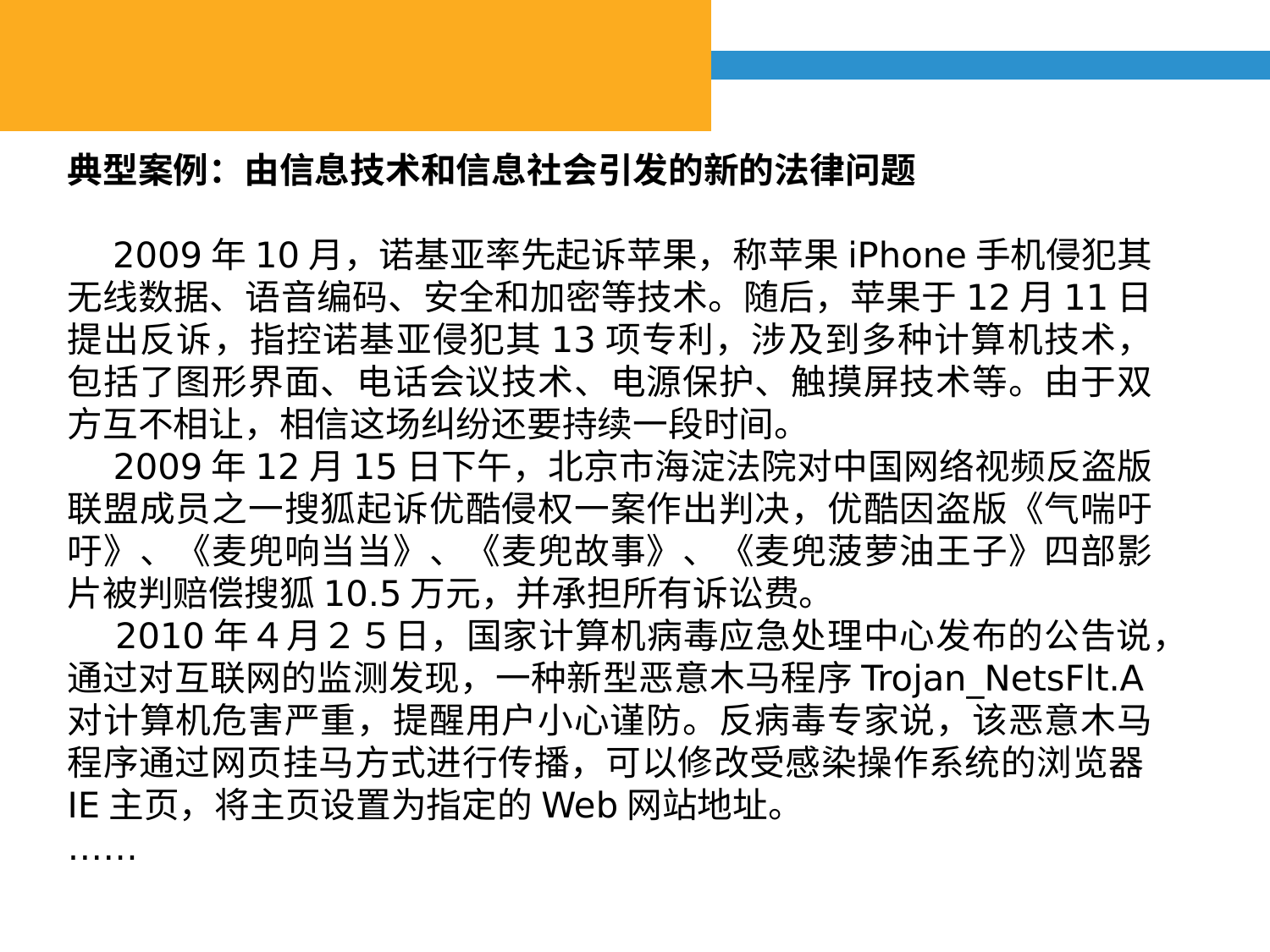

典型案例：由信息技术和信息社会引发的新的法律问题

    2009年10月，诺基亚率先起诉苹果，称苹果iPhone手机侵犯其无线数据、语音编码、安全和加密等技术。随后，苹果于12月11日提出反诉，指控诺基亚侵犯其13项专利，涉及到多种计算机技术，包括了图形界面、电话会议技术、电源保护、触摸屏技术等。由于双方互不相让，相信这场纠纷还要持续一段时间。
    2009年12月15日下午，北京市海淀法院对中国网络视频反盗版联盟成员之一搜狐起诉优酷侵权一案作出判决，优酷因盗版《气喘吁吁》、《麦兜响当当》、《麦兜故事》、《麦兜菠萝油王子》四部影片被判赔偿搜狐10.5万元，并承担所有诉讼费。
    2010年４月２５日，国家计算机病毒应急处理中心发布的公告说，通过对互联网的监测发现，一种新型恶意木马程序Trojan_NetsFlt.A对计算机危害严重，提醒用户小心谨防。反病毒专家说，该恶意木马程序通过网页挂马方式进行传播，可以修改受感染操作系统的浏览器IE主页，将主页设置为指定的Web网站地址。
……